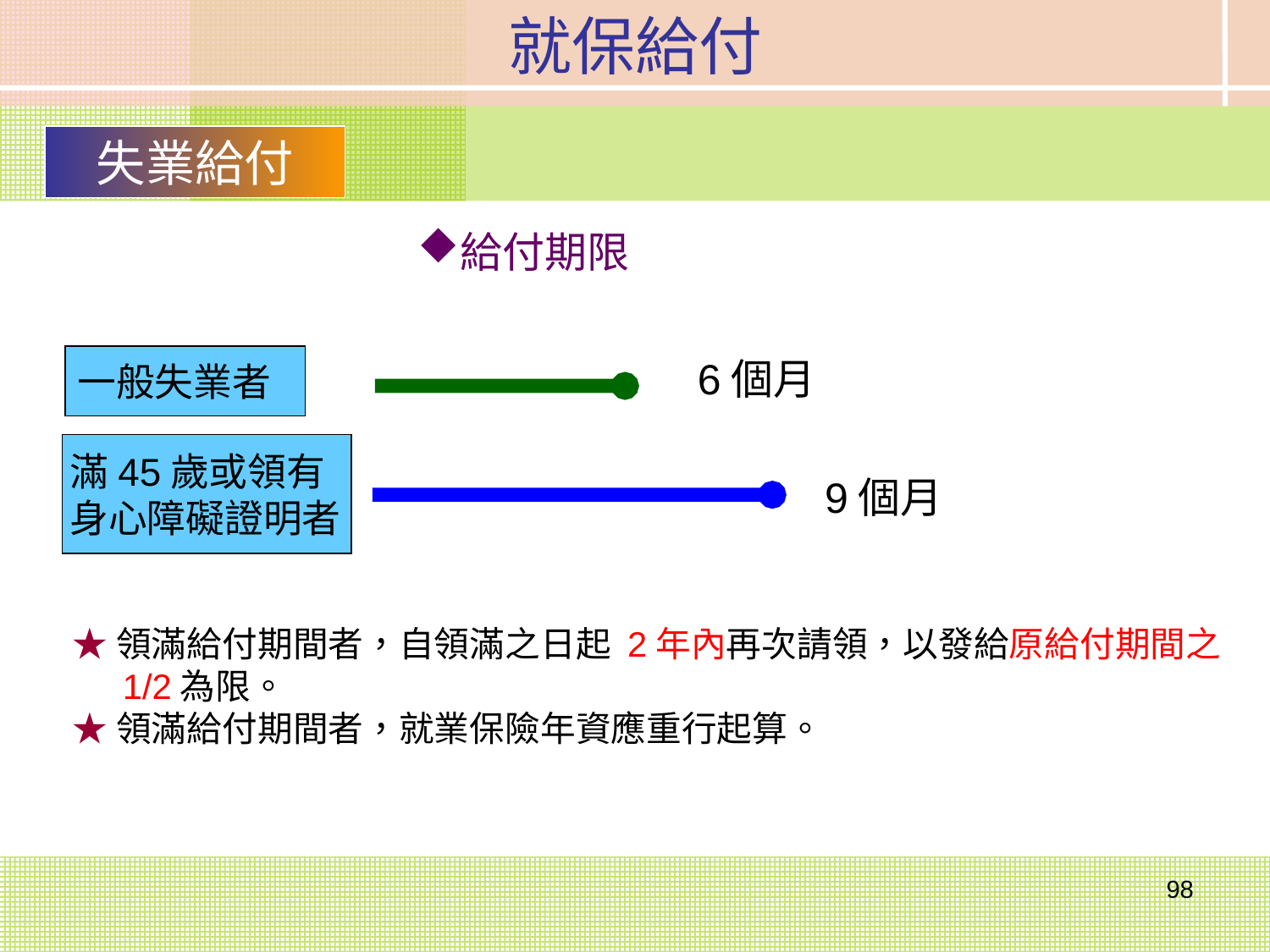

就保給付

失業給付
給付期限
一般失業者
6個月

滿45歲或領有身心障礙證明者
9個月

★領滿給付期間者，自領滿之日起 2年內再次請領，以發給原給付期間之1/2為限。
★領滿給付期間者，就業保險年資應重行起算。
98